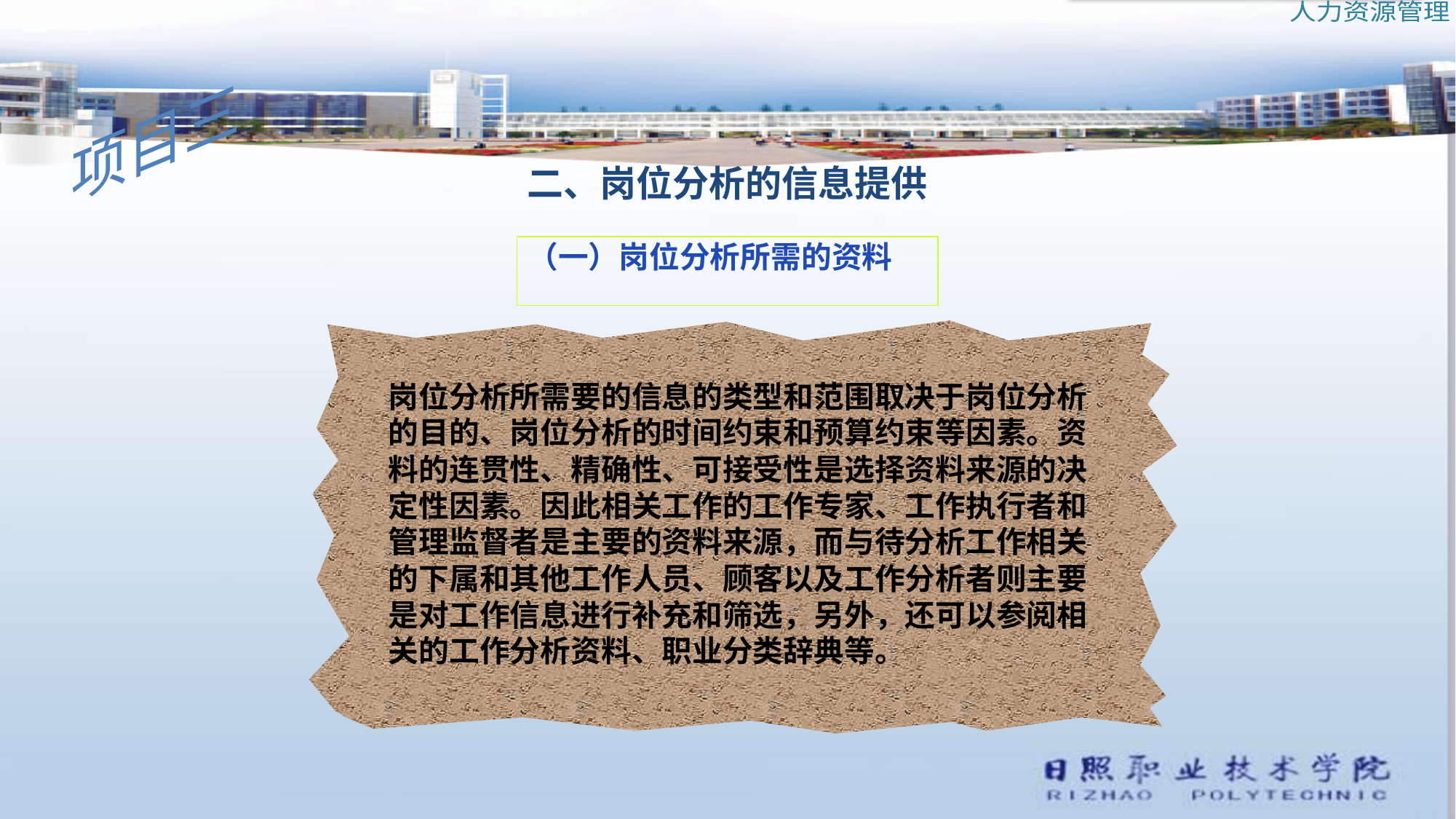

二、岗位分析的信息提供
（一）岗位分析所需的资料

岗位分析所需要的信息的类型和范围取决于岗位分析的目的、岗位分析的时间约束和预算约束等因素。资料的连贯性、精确性、可接受性是选择资料来源的决定性因素。因此相关工作的工作专家、工作执行者和管理监督者是主要的资料来源，而与待分析工作相关的下属和其他工作人员、顾客以及工作分析者则主要是对工作信息进行补充和筛选，另外，还可以参阅相关的工作分析资料、职业分类辞典等。